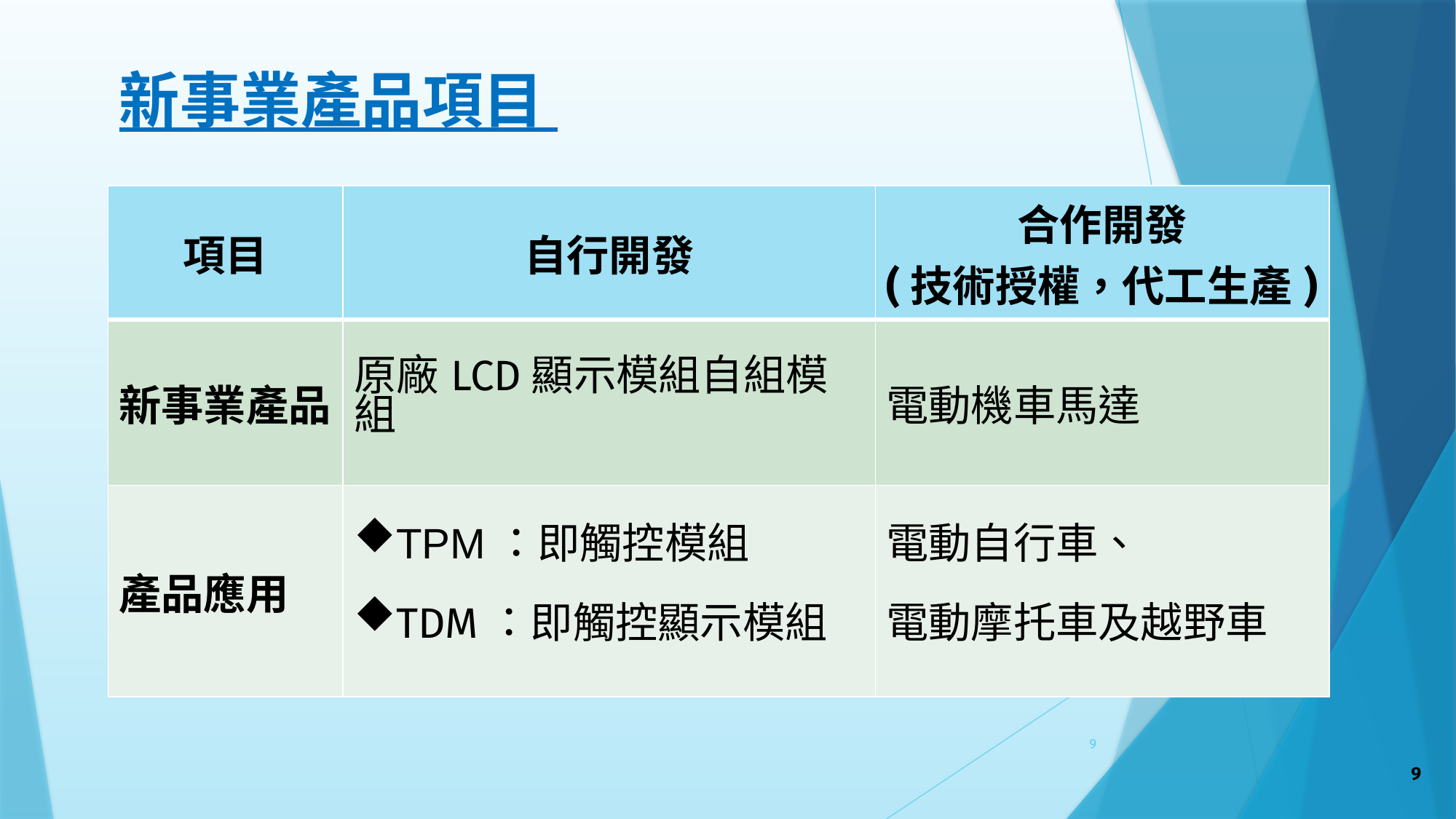

新事業產品項目
| 項目 | 自行開發 | 合作開發 (技術授權，代工生產) |
| --- | --- | --- |
| 新事業產品 | 原廠LCD顯示模組自組模組 | 電動機車馬達 |
| 產品應用 | TPM：即觸控模組 TDM：即觸控顯示模組 | 電動自行車、 電動摩托車及越野車 |
9